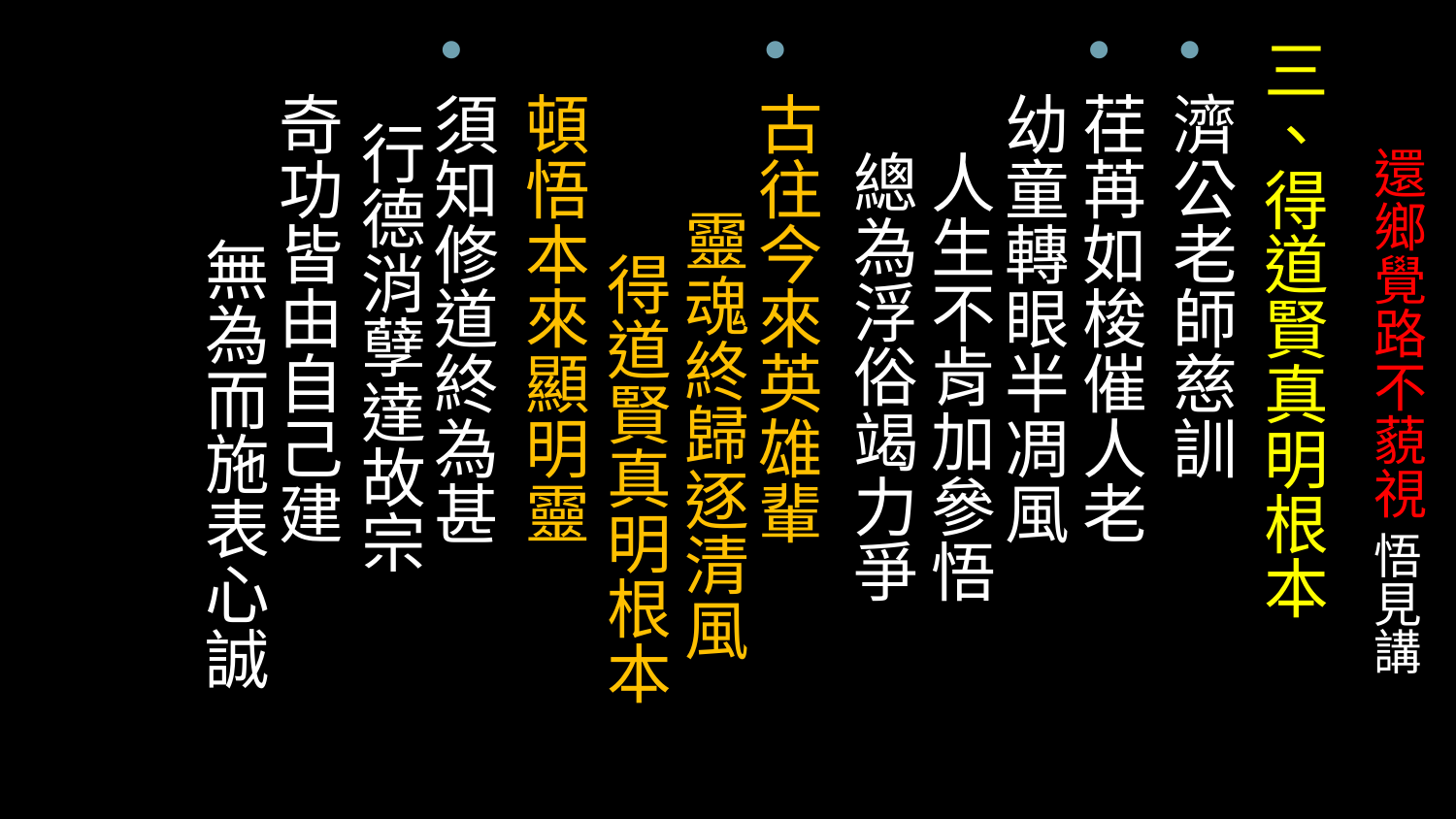

三、得道賢真明根本
濟公老師慈訓
荏苒如梭催人老
幼童轉眼半凋風　                 人生不肯加參悟　             總為浮俗竭力爭
古往今來英雄輩　                     靈魂終歸逐清風　                得道賢真明根本
頓悟本來顯明靈
須知修道終為甚　               行德消孽達故宗
奇功皆由自己建　                       無為而施表心誠

# 還鄉覺路不藐視 悟見講